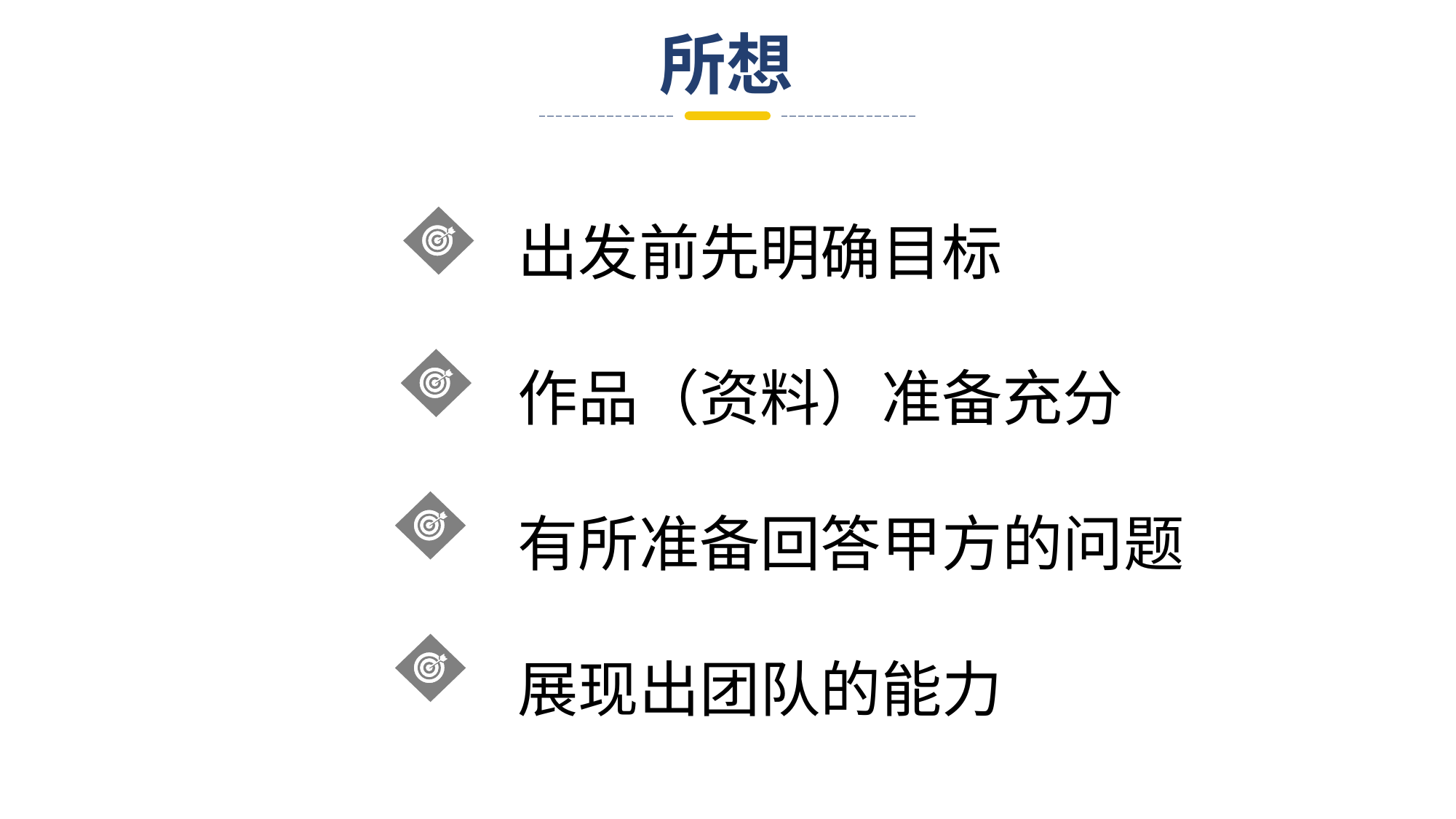

所想

出发前先明确目标
作品（资料）准备充分
有所准备回答甲方的问题
展现出团队的能力